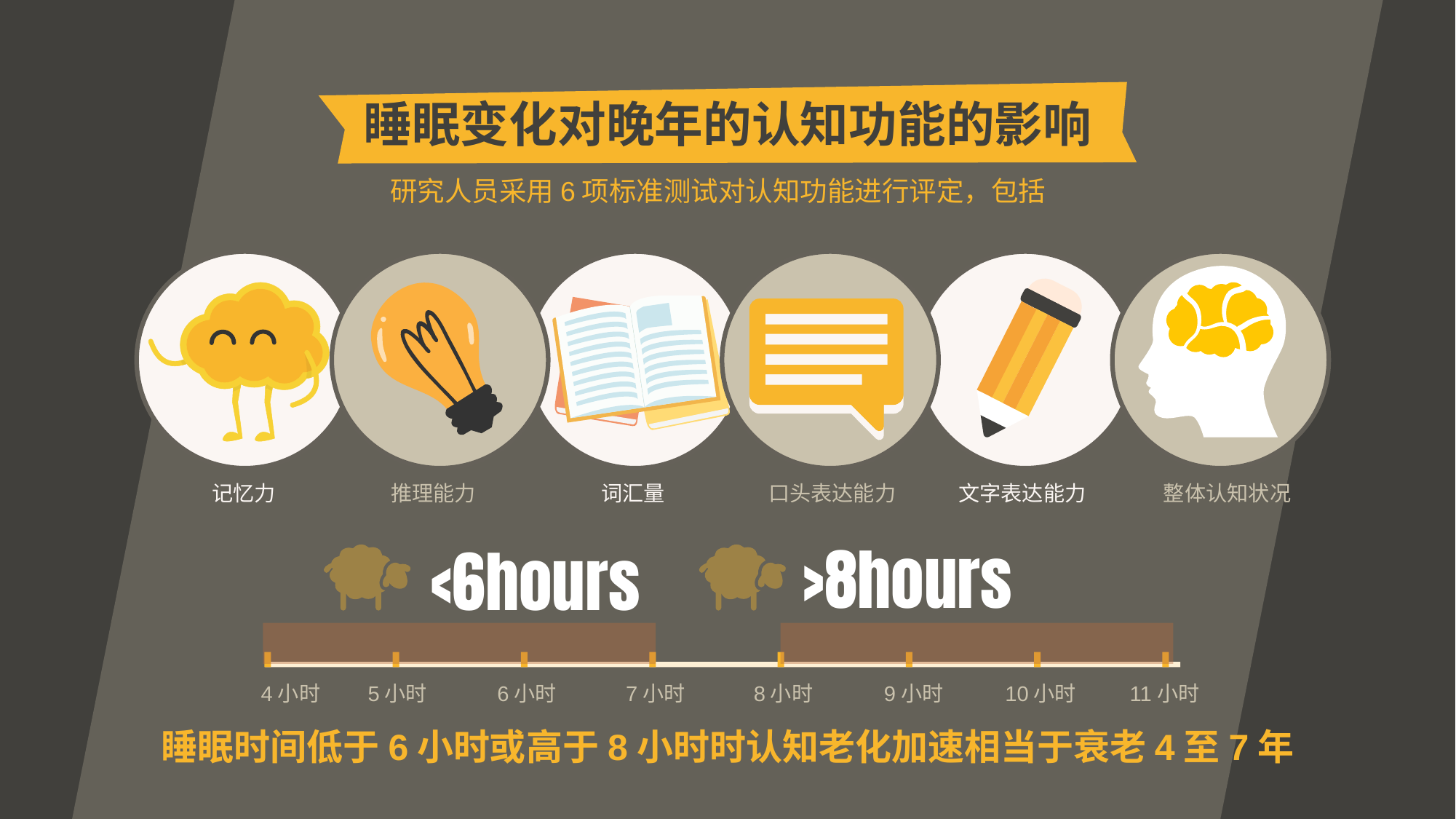

睡眠变化对晚年的认知功能的影响
研究人员采用6项标准测试对认知功能进行评定，包括

记忆力

词汇量

口头表达能力

文字表达能力

整体认知状况

推理能力
>8hours
<6hours

5小时
6小时
7小时
8小时
9小时
10小时
11小时
4小时

睡眠时间低于6小时或高于8小时时认知老化加速相当于衰老4至7年